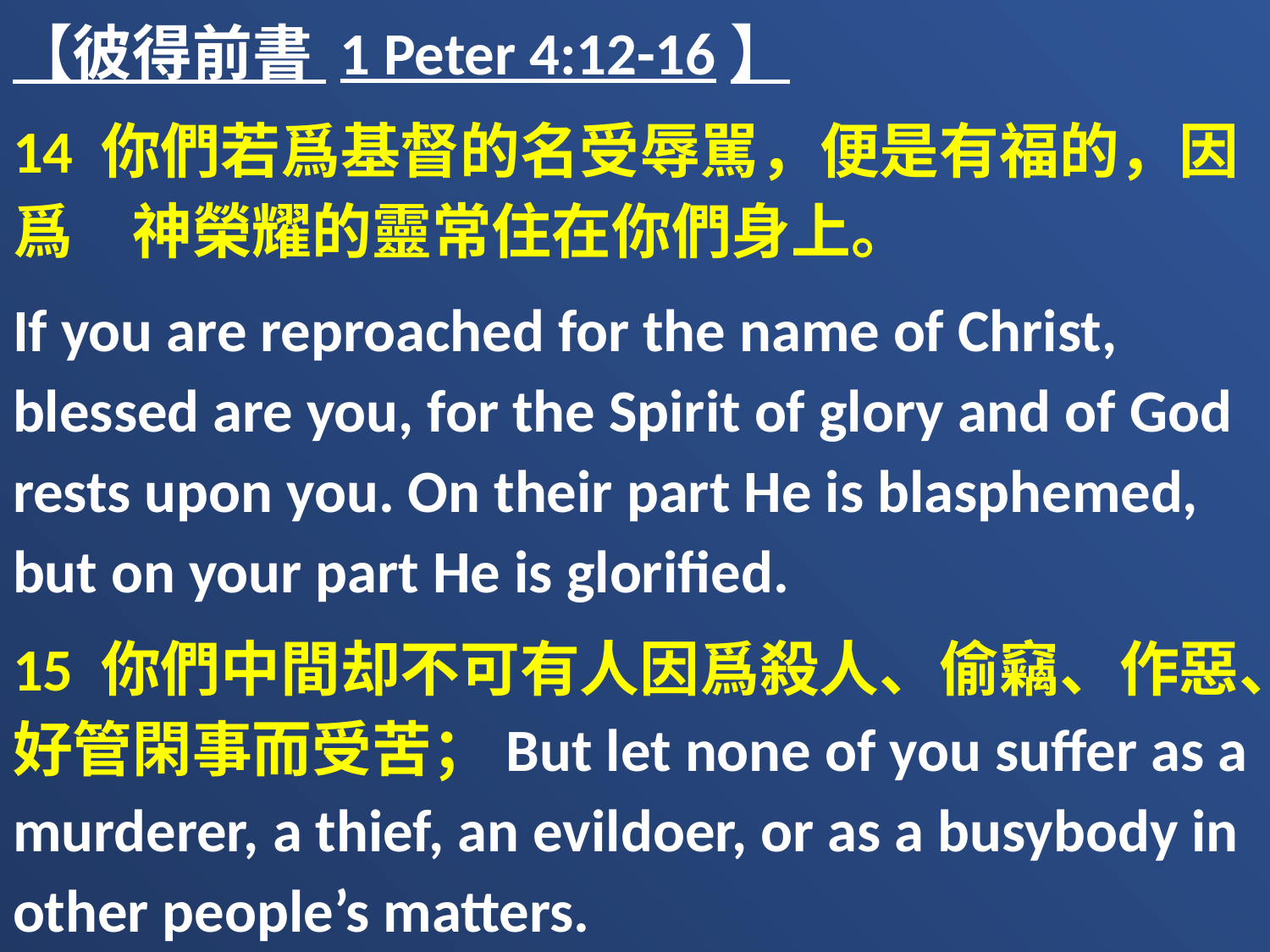

【彼得前書 1 Peter 4:12-16】
14 你們若爲基督的名受辱駡，便是有福的，因爲　神榮耀的靈常住在你們身上。
If you are reproached for the name of Christ, blessed are you, for the Spirit of glory and of God rests upon you. On their part He is blasphemed, but on your part He is glorified.
15 你們中間却不可有人因爲殺人、偷竊、作惡、好管閑事而受苦；But let none of you suffer as a murderer, a thief, an evildoer, or as a busybody in other people’s matters.